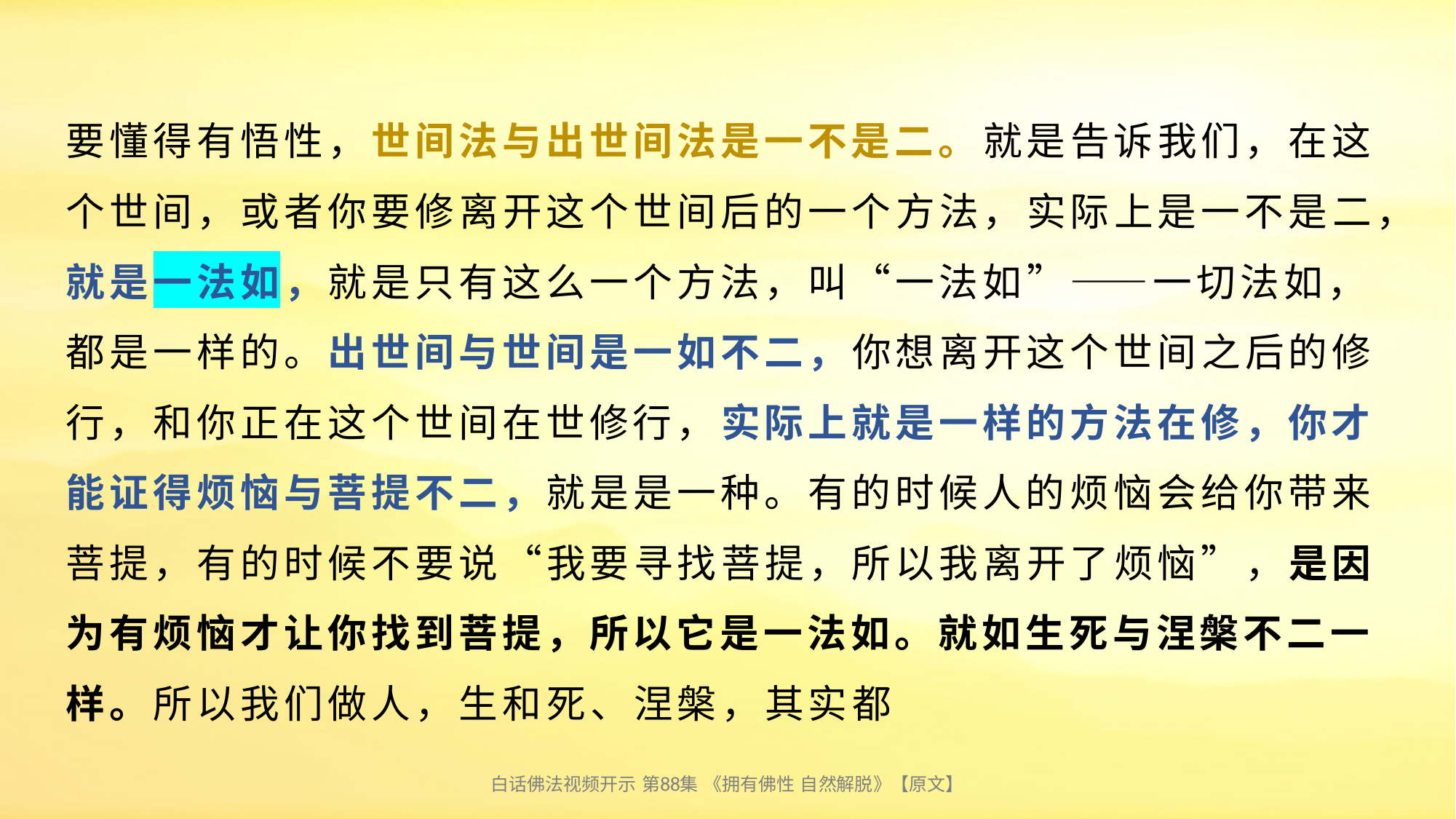

# 要懂得有悟性，世间法与出世间法是一不是二。就是告诉我们，在这个世间，或者你要修离开这个世间后的一个方法，实际上是一不是二，就是一法如，就是只有这么一个方法，叫“一法如”——一切法如，都是一样的。出世间与世间是一如不二，你想离开这个世间之后的修行，和你正在这个世间在世修行，实际上就是一样的方法在修，你才能证得烦恼与菩提不二，就是是一种。有的时候人的烦恼会给你带来菩提，有的时候不要说“我要寻找菩提，所以我离开了烦恼”，是因为有烦恼才让你找到菩提，所以它是一法如。就如生死与涅槃不二一样。所以我们做人，生和死、涅槃，其实都
白话佛法视频开示 第88集 《拥有佛性 自然解脱》【原文】